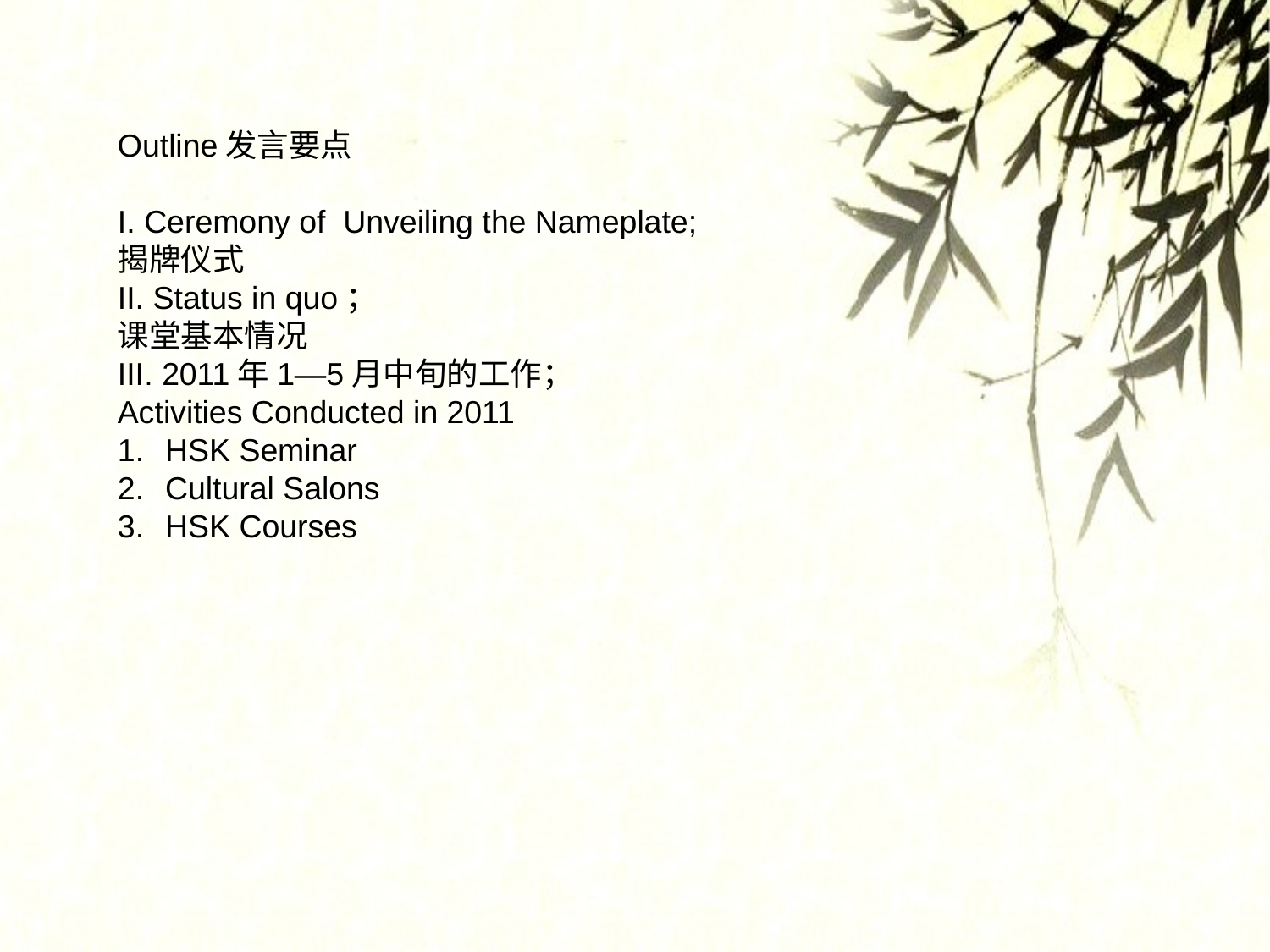

Outline发言要点

I. Ceremony of  Unveiling the Nameplate;
揭牌仪式
II. Status in quo；
课堂基本情况
III. 2011年1—5月中旬的工作；
Activities Conducted in 2011
HSK Seminar
Cultural Salons
HSK Courses